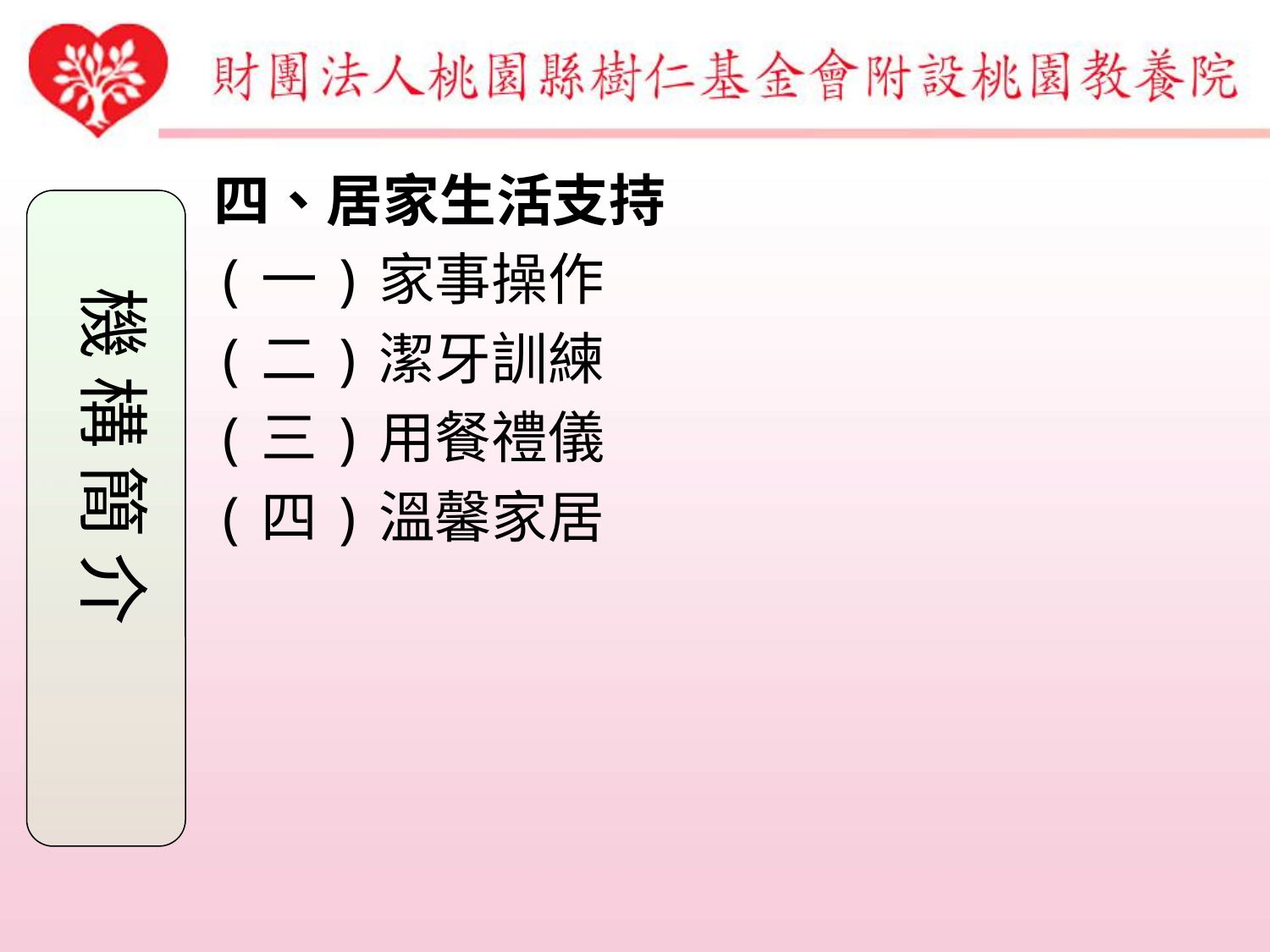

四、居家生活支持
(一)家事操作
(二)潔牙訓練
(三)用餐禮儀
(四)溫馨家居

機 構 簡 介